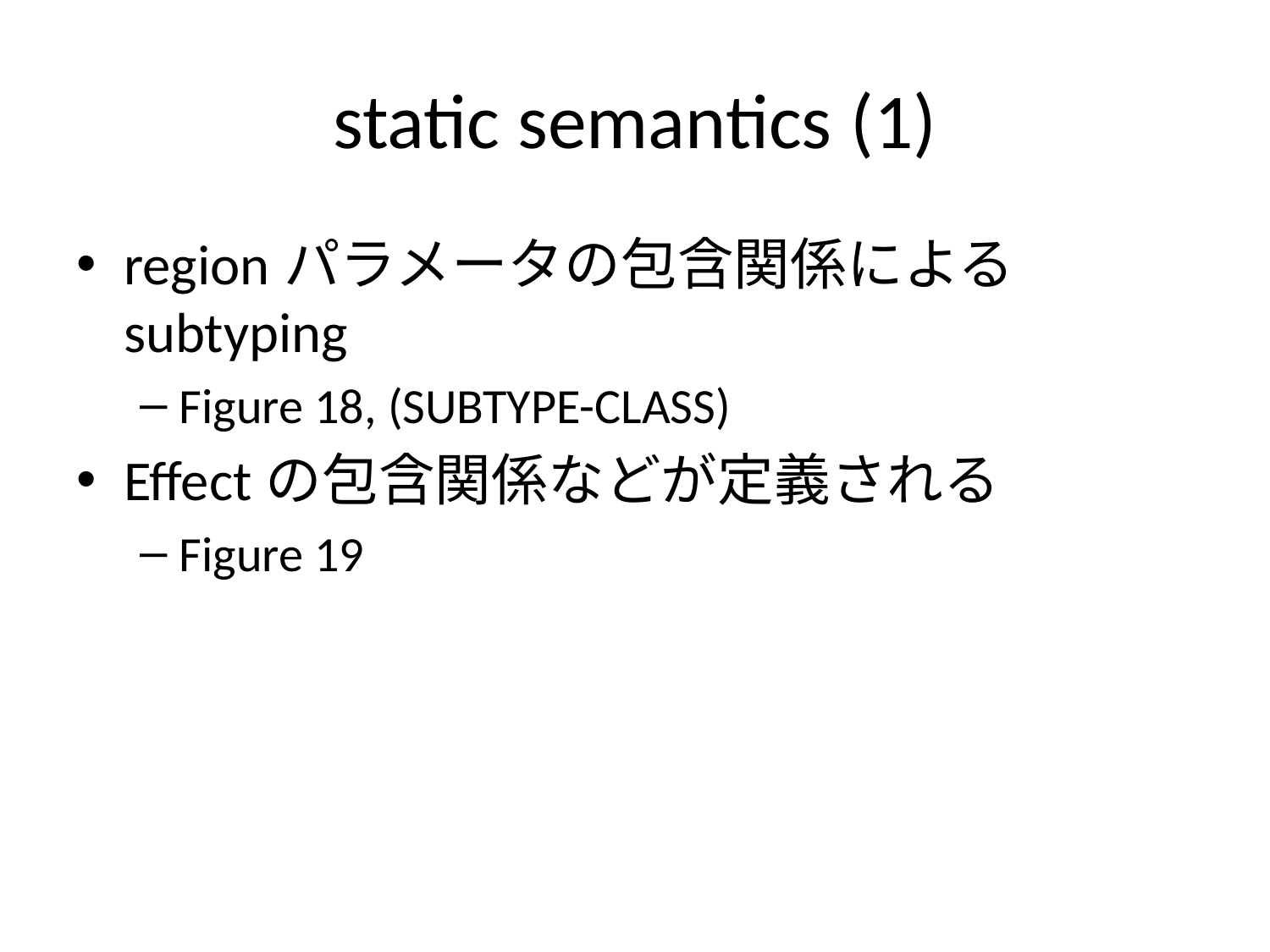

# static semantics (1)
regionパラメータの包含関係によるsubtyping
Figure 18, (SUBTYPE-CLASS)
Effectの包含関係などが定義される
Figure 19